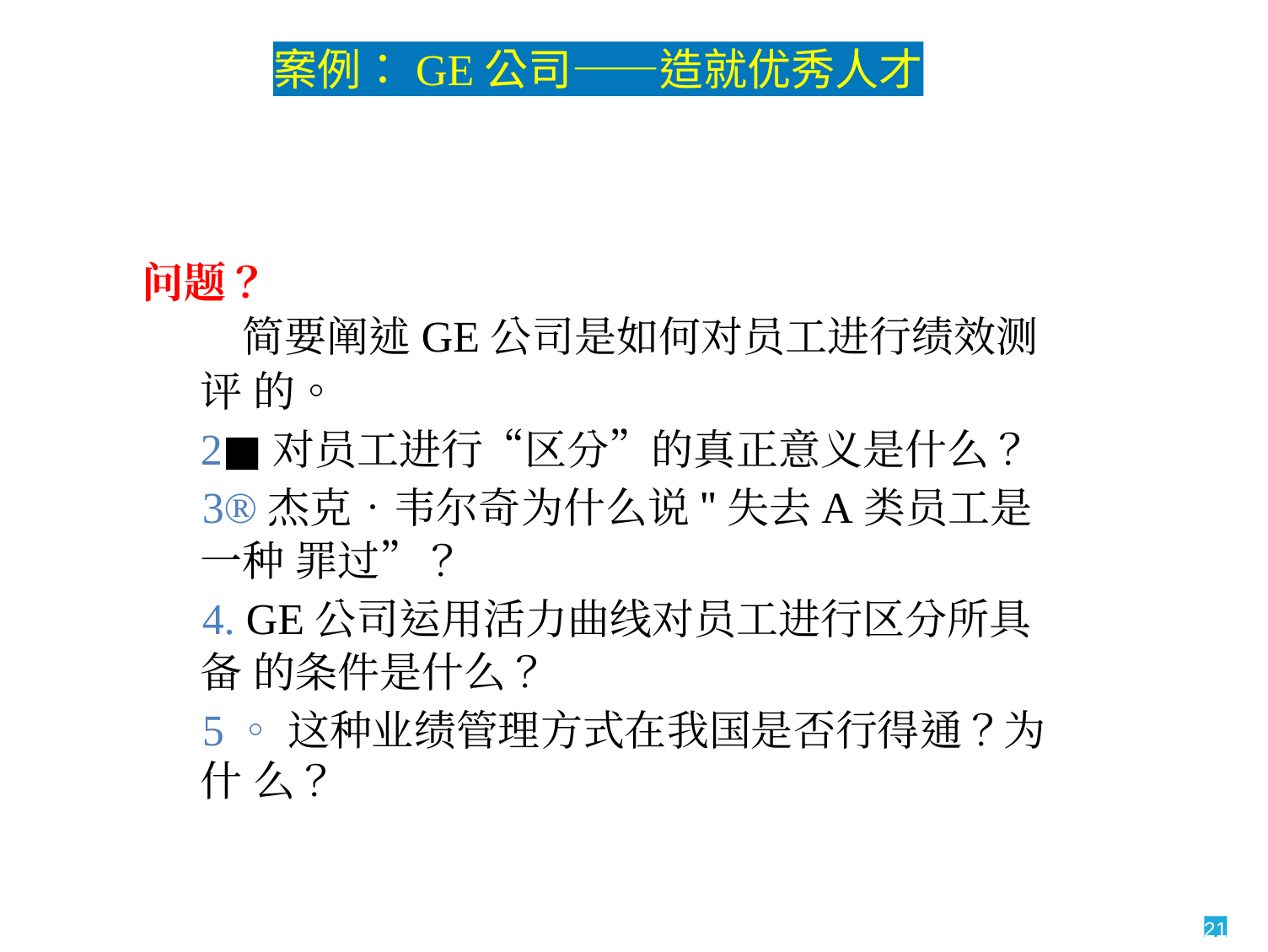

案例：GE公司——造就优秀人才
问题？
简要阐述GE公司是如何对员工进行绩效测评 的。
2■对员工进行“区分”的真正意义是什么？
3®杰克•韦尔奇为什么说"失去A类员工是一种 罪过”？
4. GE公司运用活力曲线对员工进行区分所具备 的条件是什么？
5。 这种业绩管理方式在我国是否行得通？为什 么？
21